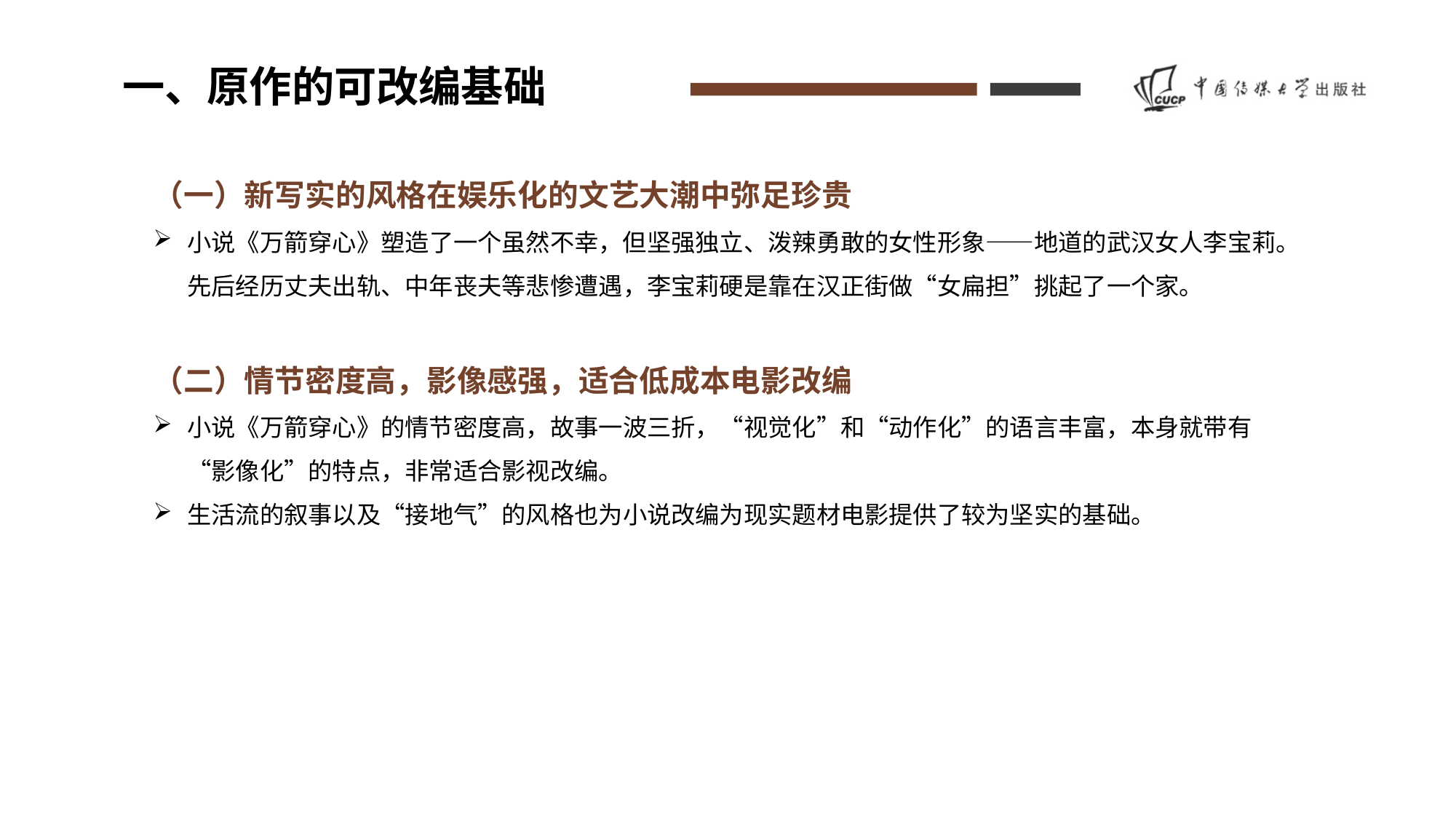

一、原作的可改编基础

（一）新写实的风格在娱乐化的文艺大潮中弥足珍贵
小说《万箭穿心》塑造了一个虽然不幸，但坚强独立、泼辣勇敢的女性形象——地道的武汉女人李宝莉。先后经历丈夫出轨、中年丧夫等悲惨遭遇，李宝莉硬是靠在汉正街做“女扁担”挑起了一个家。

（二）情节密度高，影像感强，适合低成本电影改编
小说《万箭穿心》的情节密度高，故事一波三折，“视觉化”和“动作化”的语言丰富，本身就带有“影像化”的特点，非常适合影视改编。
生活流的叙事以及“接地气”的风格也为小说改编为现实题材电影提供了较为坚实的基础。